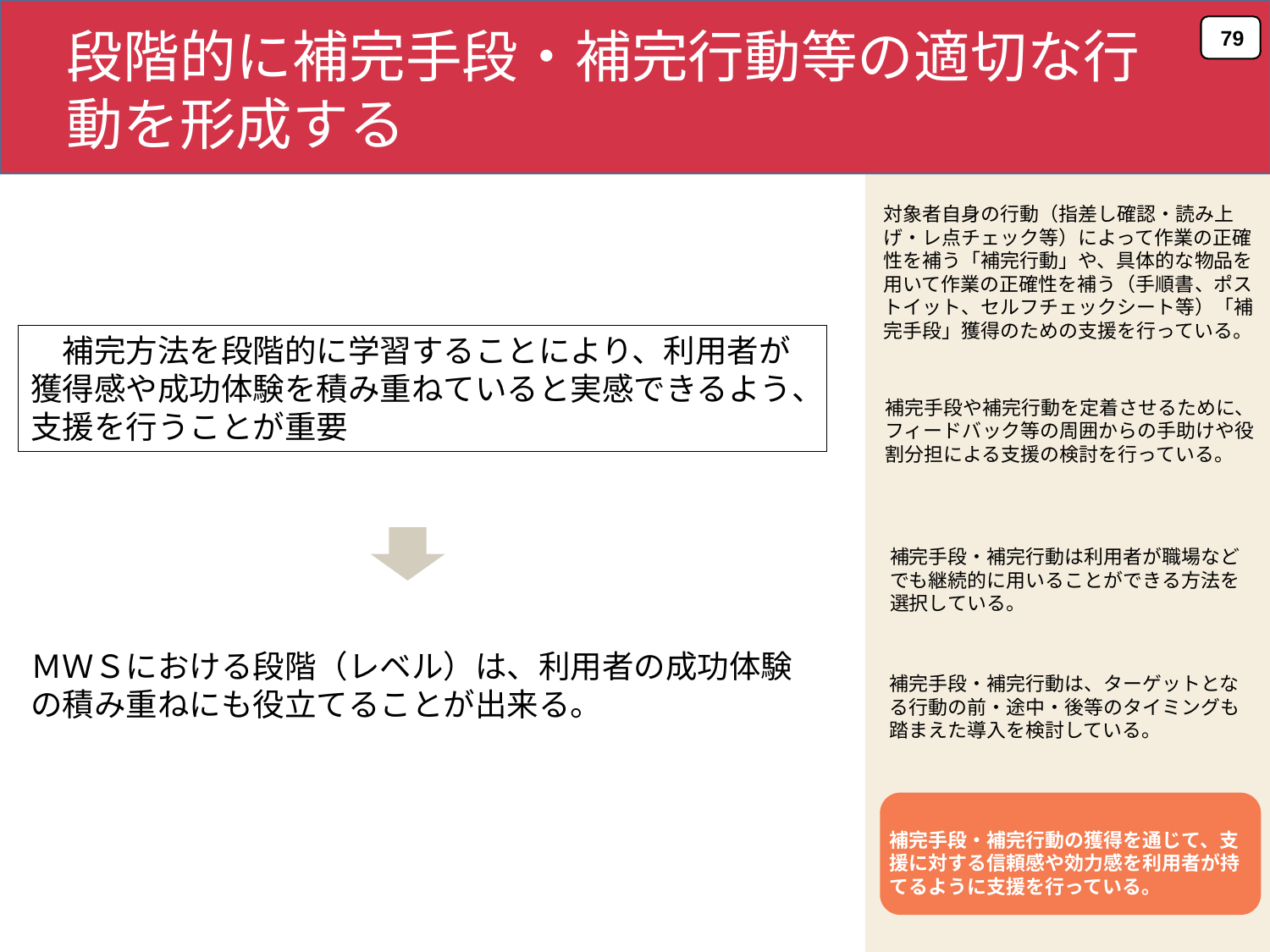

79
段階的に補完手段・補完行動等の適切な行動を形成する

対象者自身の行動（指差し確認・読み上げ・レ点チェック等）によって作業の正確性を補う「補完行動」や、具体的な物品を用いて作業の正確性を補う（手順書、ポストイット、セルフチェックシート等）「補完手段」獲得のための支援を行っている。
　補完方法を段階的に学習することにより、利用者が獲得感や成功体験を積み重ねていると実感できるよう、支援を行うことが重要
補完手段や補完行動を定着させるために、フィードバック等の周囲からの手助けや役割分担による支援の検討を行っている。

補完手段・補完行動は利用者が職場などでも継続的に用いることができる方法を選択している。
ＭＷＳにおける段階（レベル）は、利用者の成功体験の積み重ねにも役立てることが出来る。
補完手段・補完行動は、ターゲットとなる行動の前・途中・後等のタイミングも踏まえた導入を検討している。

補完手段・補完行動の獲得を通じて、支援に対する信頼感や効力感を利用者が持てるように支援を行っている。